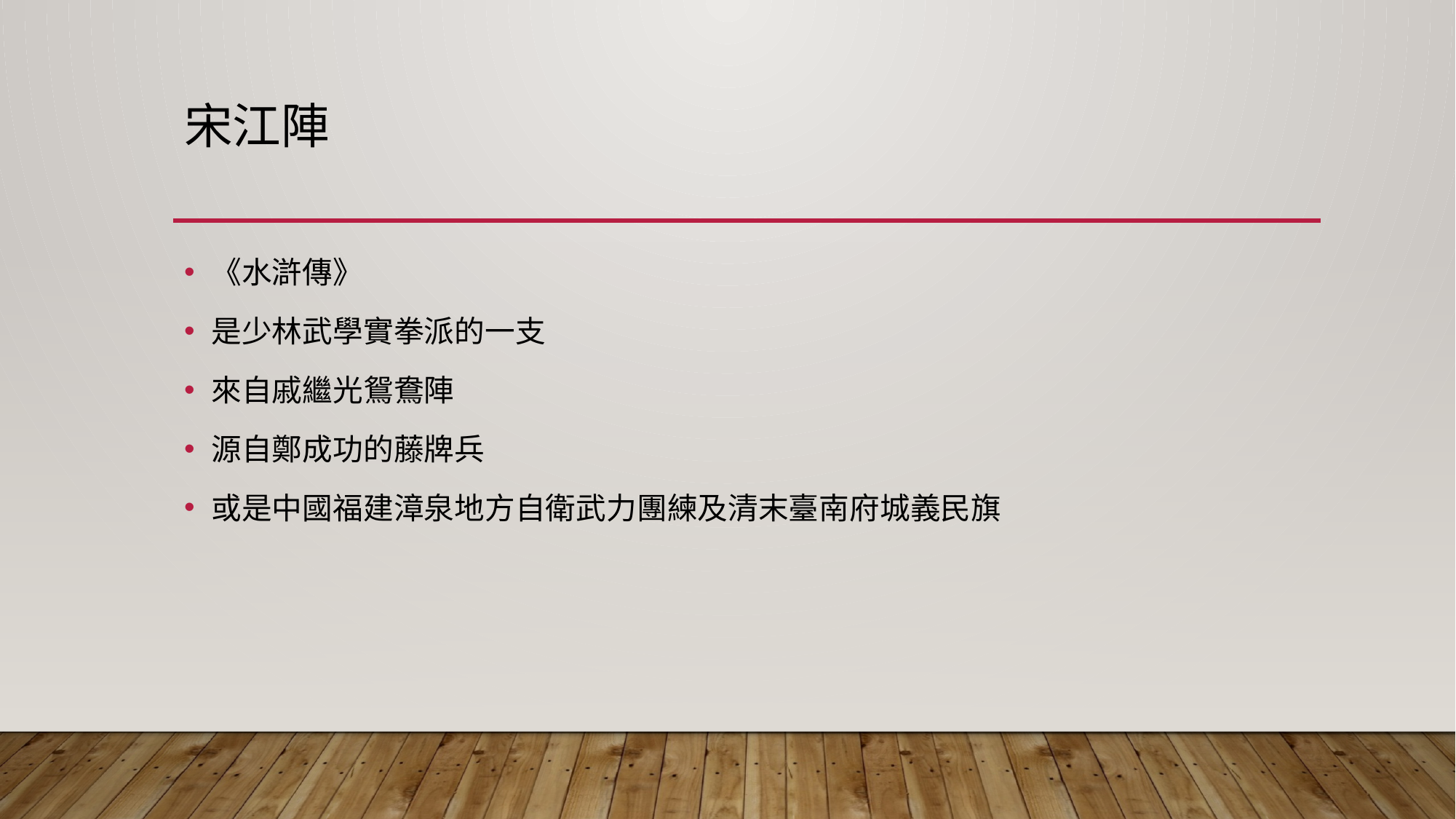

# 宋江陣
《水滸傳》
是少林武學實拳派的一支
來自戚繼光鴛鴦陣
源自鄭成功的藤牌兵
或是中國福建漳泉地方自衛武力團練及清末臺南府城義民旗